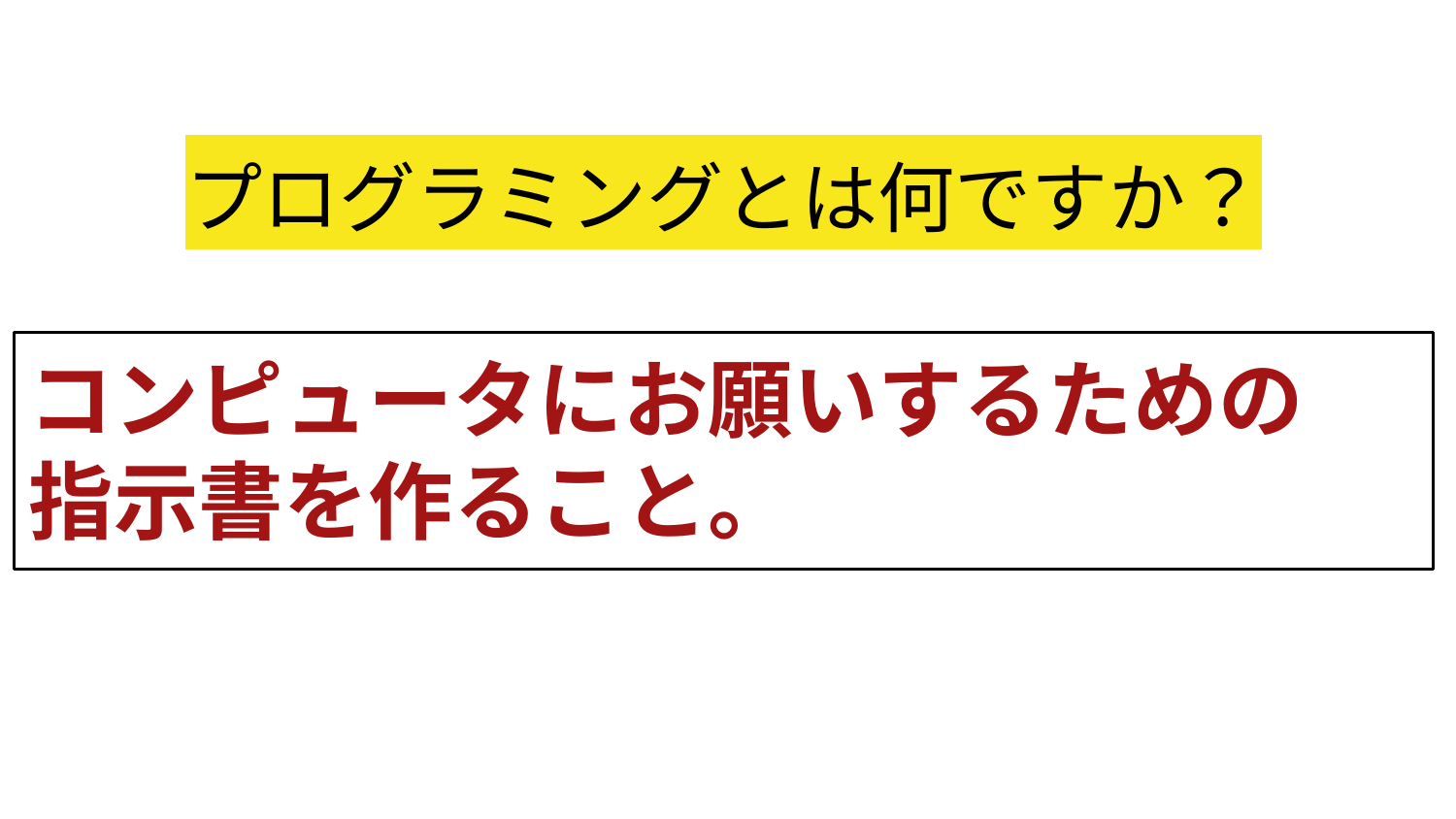

# プログラミングとは何ですか？

コンピュータにお願いするための
指示書を作ること。